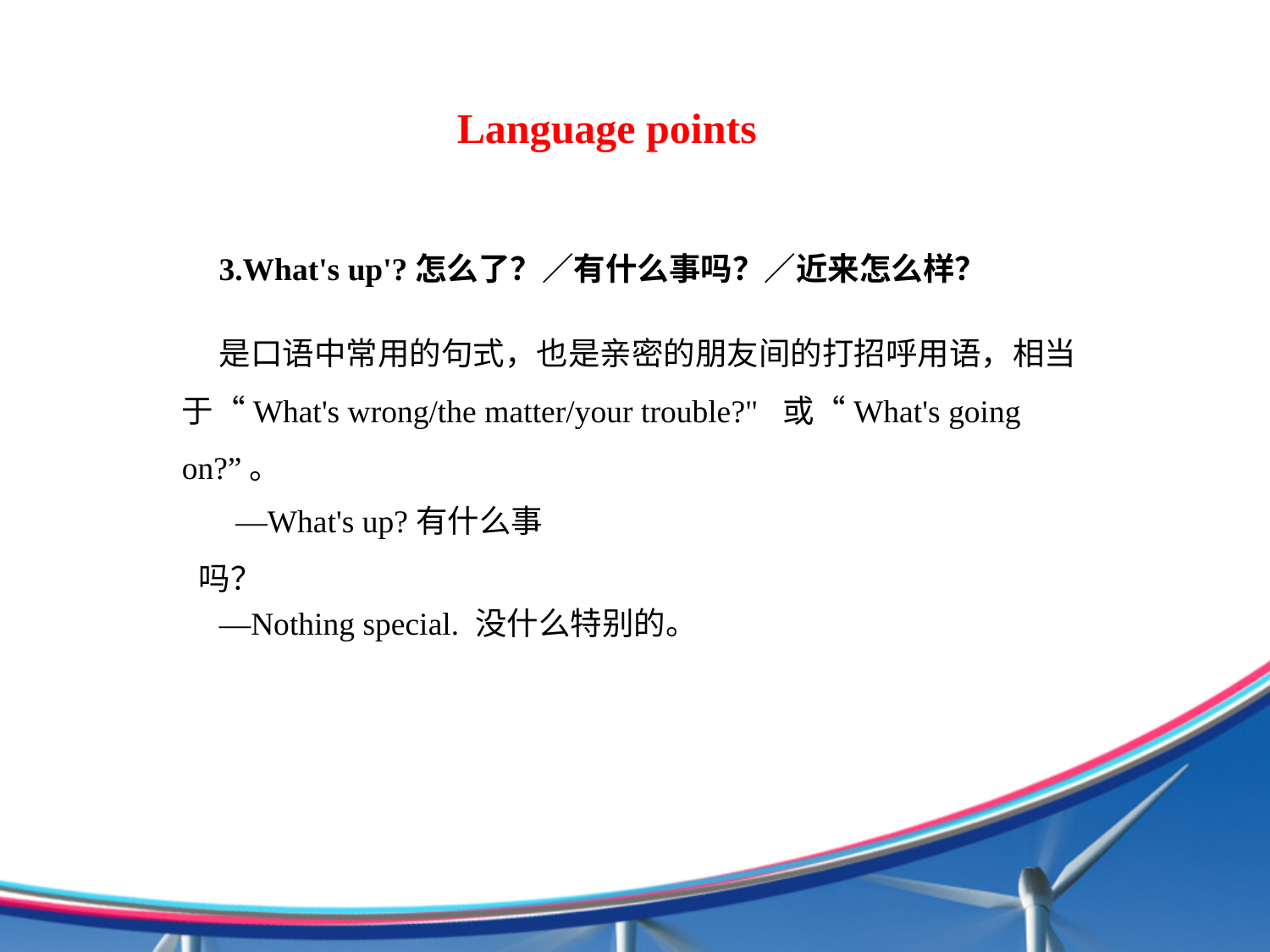

Language points
3.What's up'?怎么了？／有什么事吗？／近来怎么样？
是口语中常用的句式，也是亲密的朋友间的打招呼用语，相当于“What's wrong/the matter/your trouble?"  或“What's going on?”。
—What's up?有什么事吗？
—Nothing special. 没什么特别的。